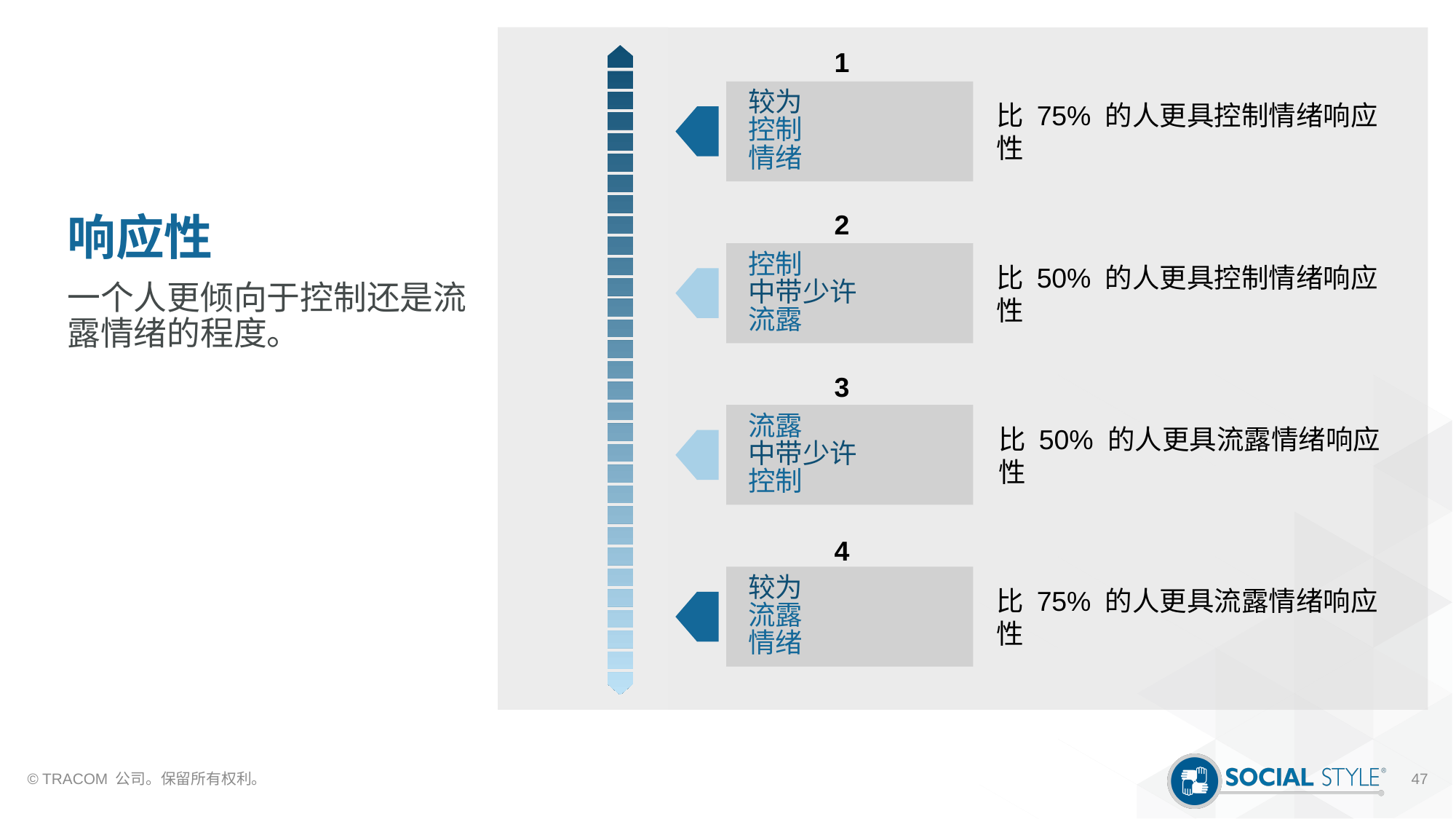

# 响应性

1
较为
控制
情绪

比 75% 的人更具控制情绪响应性
2
控制
中带少许
流露

比 50% 的人更具控制情绪响应性
一个人更倾向于控制还是流露情绪的程度。

3
流露
中带少许
控制

比 50% 的人更具流露情绪响应性
4
较为
流露
情绪

比 75% 的人更具流露情绪响应性
© TRACOM 公司。保留所有权利。
47